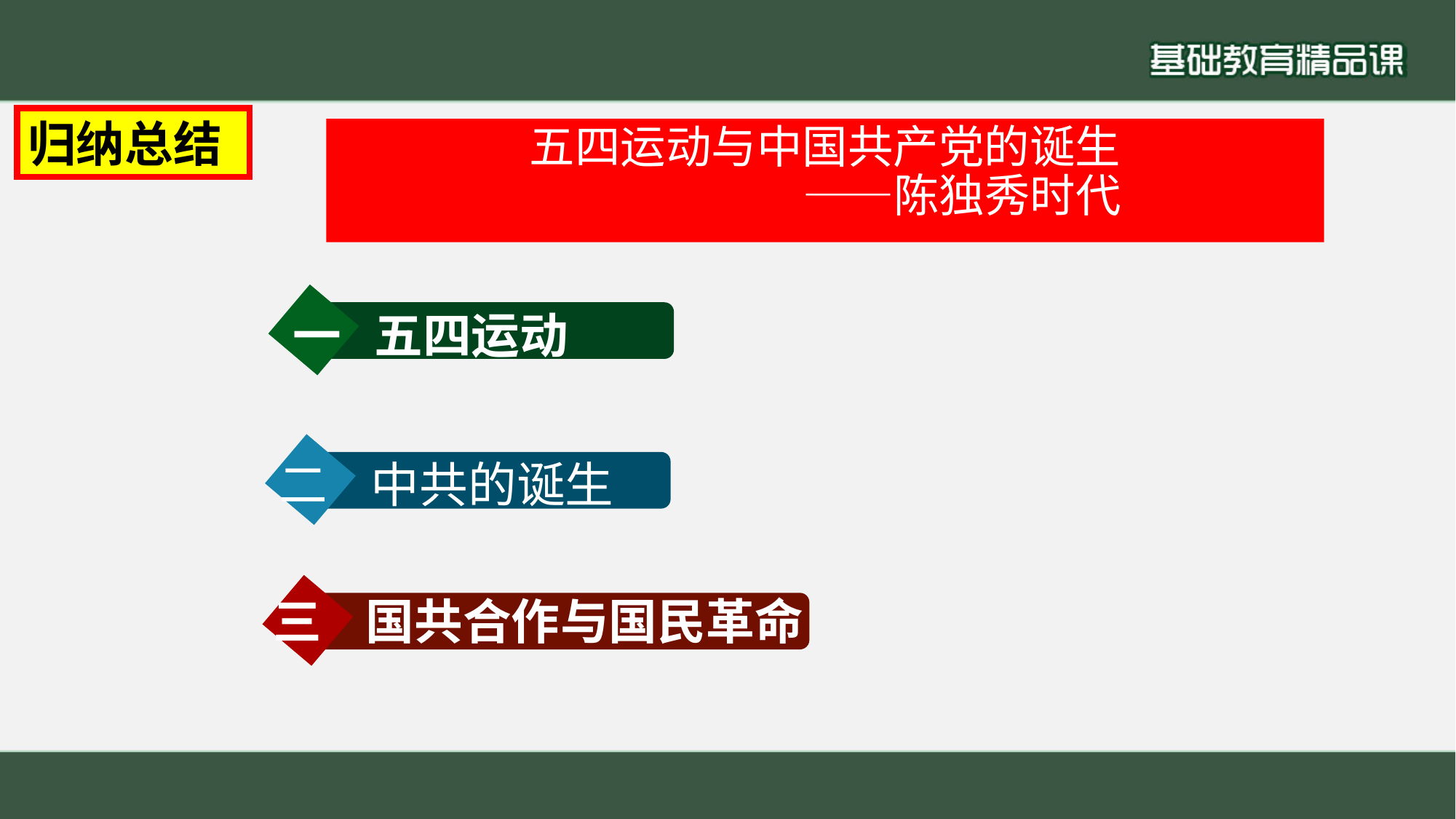

归纳总结
五四运动与中国共产党的诞生
                           ——陈独秀时代

一    五四运动

二    中共的诞生
三    国共合作与国民革命